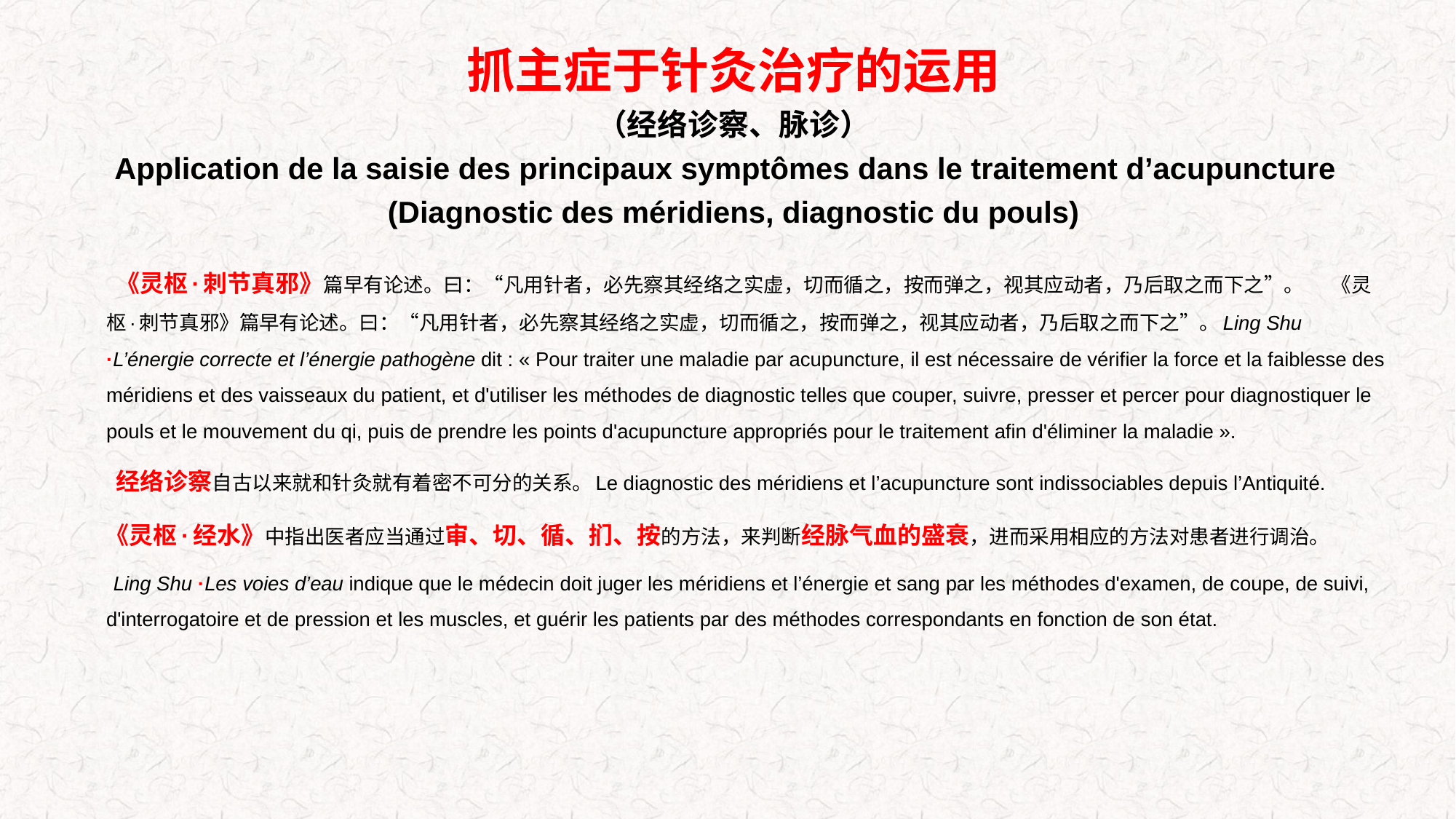

# 抓主症于针灸治疗的运用 （经络诊察、脉诊） Application de la saisie des principaux symptômes dans le traitement d’acupuncture (Diagnostic des méridiens, diagnostic du pouls)
      《灵枢·刺节真邪》篇早有论述。曰：“凡用针者，必先察其经络之实虚，切而循之，按而弹之，视其应动者，乃后取之而下之”。      《灵枢·刺节真邪》篇早有论述。曰：“凡用针者，必先察其经络之实虚，切而循之，按而弹之，视其应动者，乃后取之而下之”。Ling Shu ·L’énergie correcte et l’énergie pathogène dit : « Pour traiter une maladie par acupuncture, il est nécessaire de vérifier la force et la faiblesse des méridiens et des vaisseaux du patient, et d'utiliser les méthodes de diagnostic telles que couper, suivre, presser et percer pour diagnostiquer le pouls et le mouvement du qi, puis de prendre les points d'acupuncture appropriés pour le traitement afin d'éliminer la maladie ».
      经络诊察自古以来就和针灸就有着密不可分的关系。Le diagnostic des méridiens et l’acupuncture sont indissociables depuis l’Antiquité.
     《灵枢·经水》中指出医者应当通过审、切、循、扪、按的方法，来判断经脉气血的盛衰，进而采用相应的方法对患者进行调治。
      Ling Shu ·Les voies d’eau indique que le médecin doit juger les méridiens et l’énergie et sang par les méthodes d'examen, de coupe, de suivi, d'interrogatoire et de pression et les muscles, et guérir les patients par des méthodes correspondants en fonction de son état.